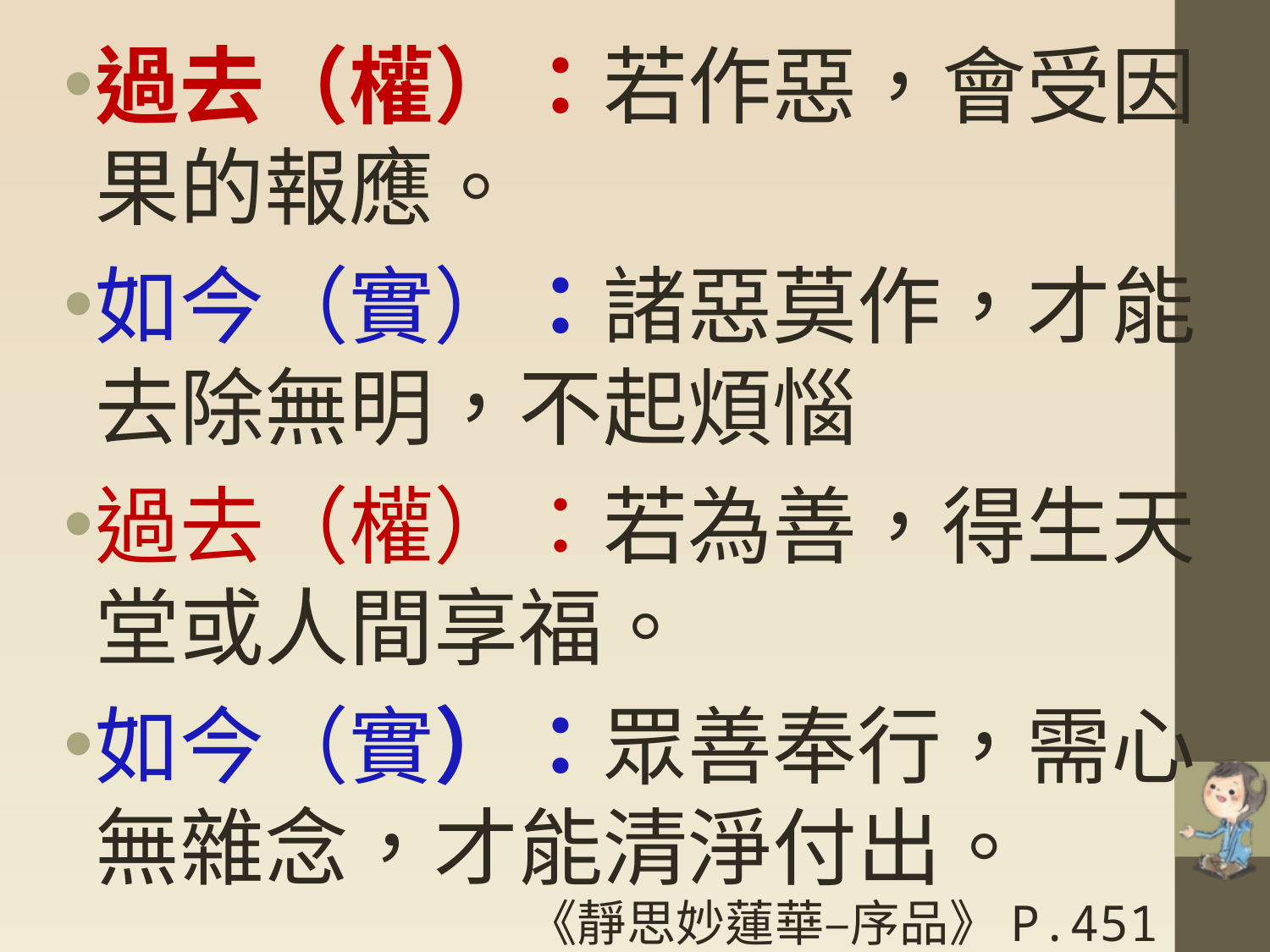

過去（權）：若作惡，會受因 果的報應。
如今（實）：諸惡莫作，才能去除無明，不起煩惱
過去（權）：若為善，得生天堂或人間享福。
如今（實）：眾善奉行，需心無雜念，才能清淨付出。
《靜思妙蓮華–序品》P.451